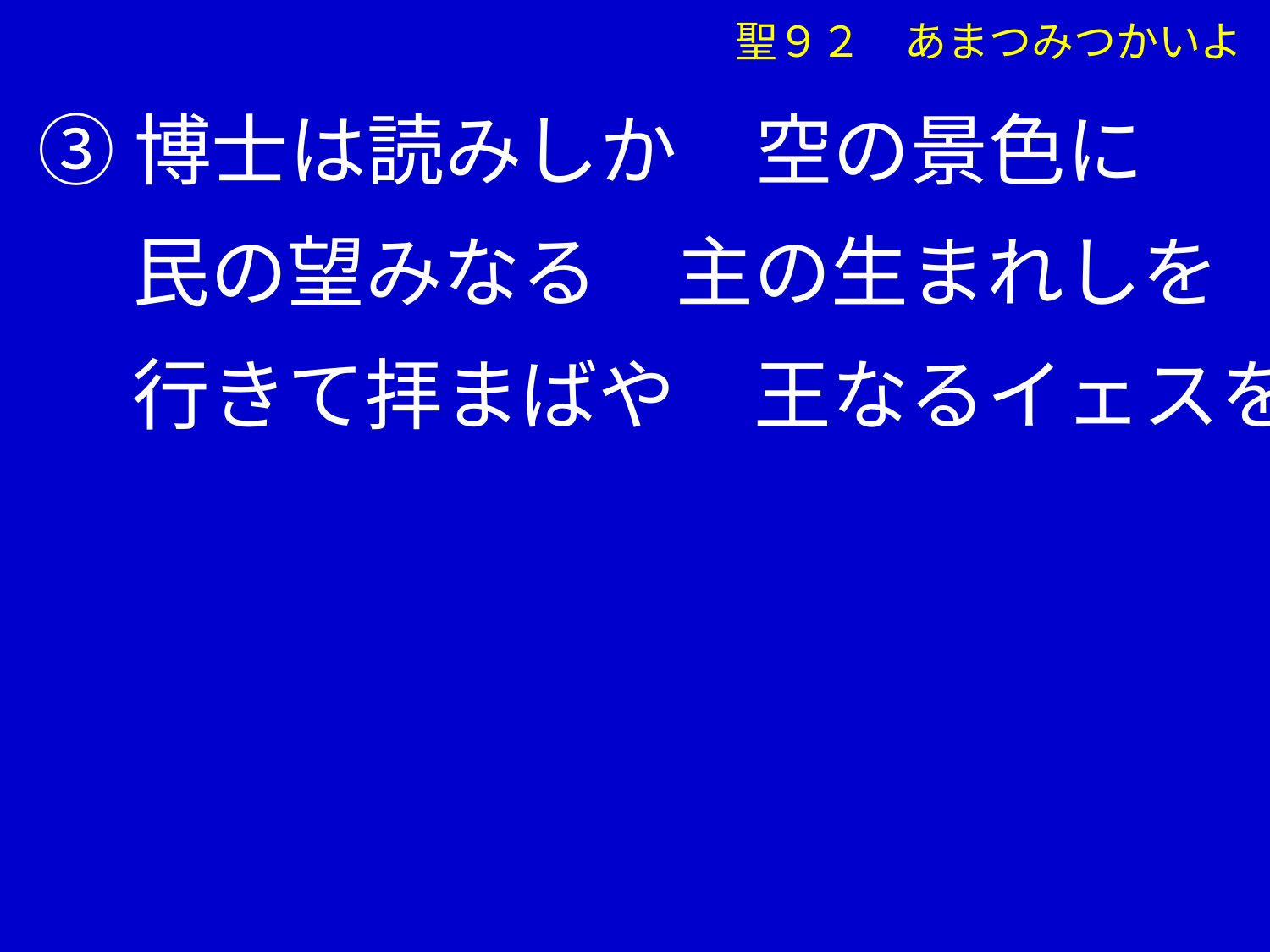

③博士は読みしか　空の景色に
　 民の望みなる　主の生まれしを
　 行きて拝まばや　王なるイェスを
聖９２　あまつみつかいよ